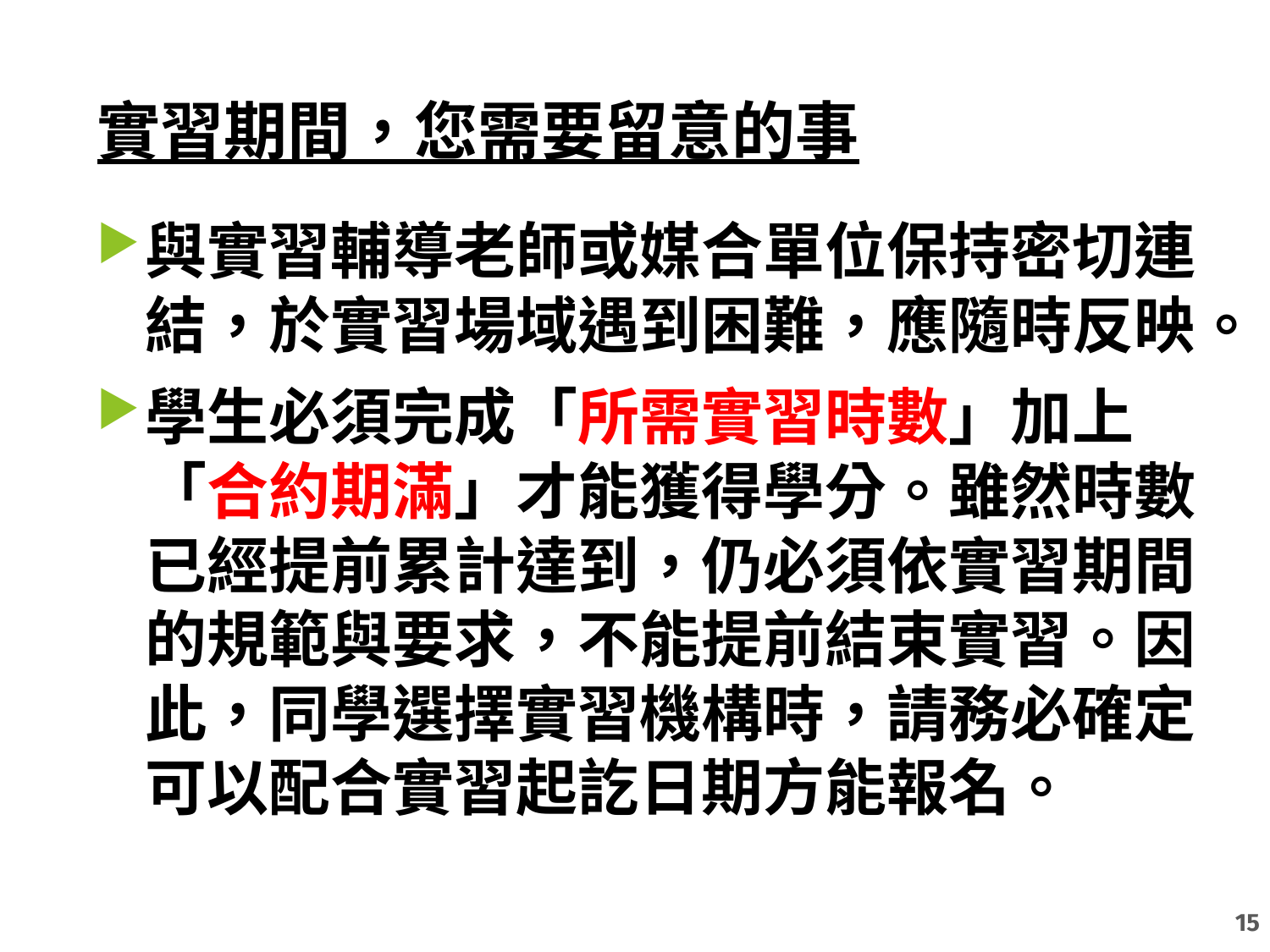

15
# 實習期間，您需要留意的事
與實習輔導老師或媒合單位保持密切連結，於實習場域遇到困難，應隨時反映。
學生必須完成「所需實習時數」加上「合約期滿」才能獲得學分。雖然時數已經提前累計達到，仍必須依實習期間的規範與要求，不能提前結束實習。因此，同學選擇實習機構時，請務必確定可以配合實習起訖日期方能報名。